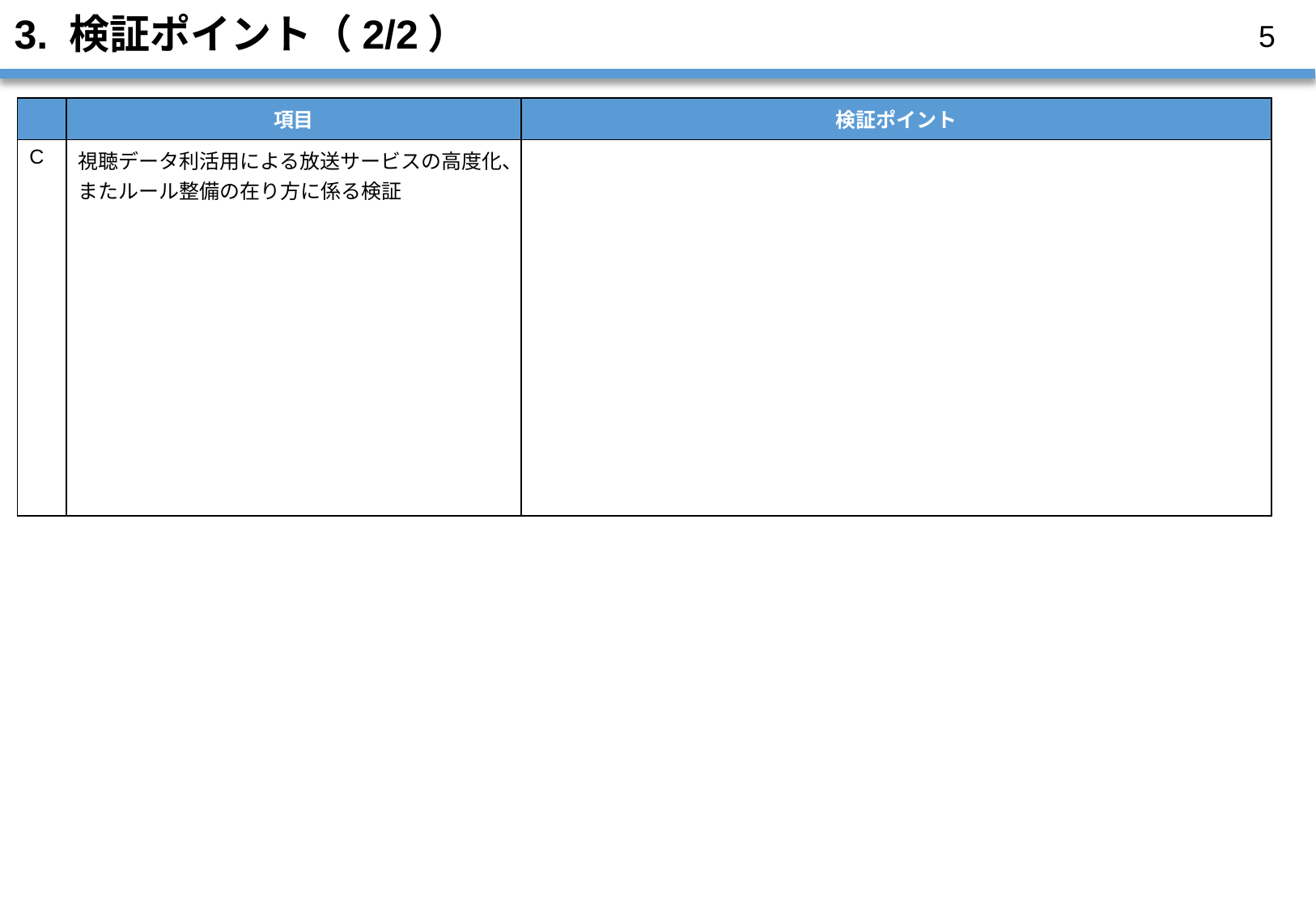

# 3. 検証ポイント（2/2）
5
|  | 項目 | 検証ポイント |
| --- | --- | --- |
| C | 視聴データ利活用による放送サービスの高度化、またルール整備の在り方に係る検証 |  |